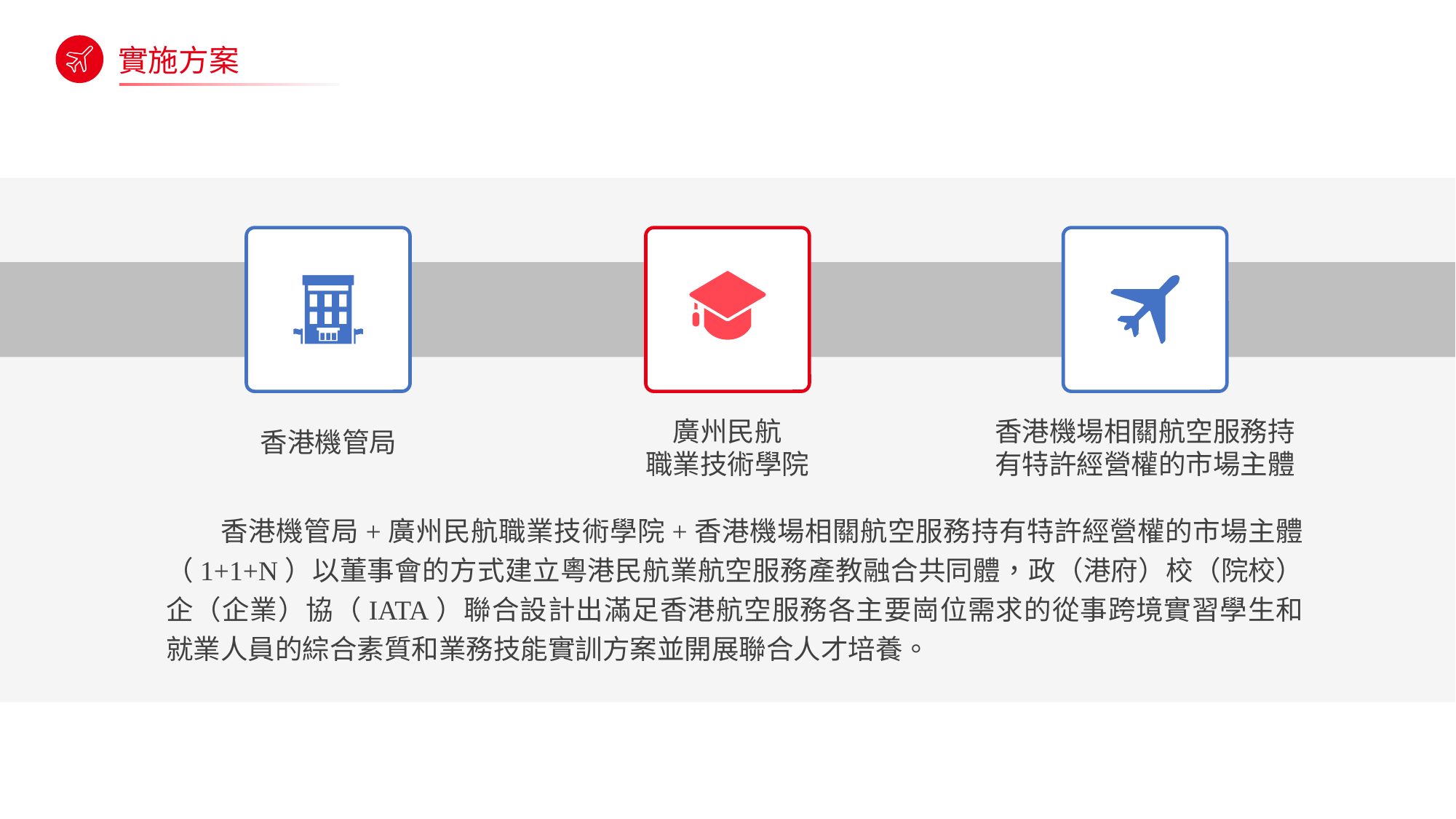

實施方案

香港機管局

廣州民航
職業技術學院

香港機場相關航空服務持有特許經營權的市場主體

香港機管局+廣州民航職業技術學院+香港機場相關航空服務持有特許經營權的市場主體（1+1+N）以董事會的方式建立粵港民航業航空服務產教融合共同體，政（港府）校（院校）企（企業）協（IATA）聯合設計出滿足香港航空服務各主要崗位需求的從事跨境實習學生和就業人員的綜合素質和業務技能實訓方案並開展聯合人才培養。